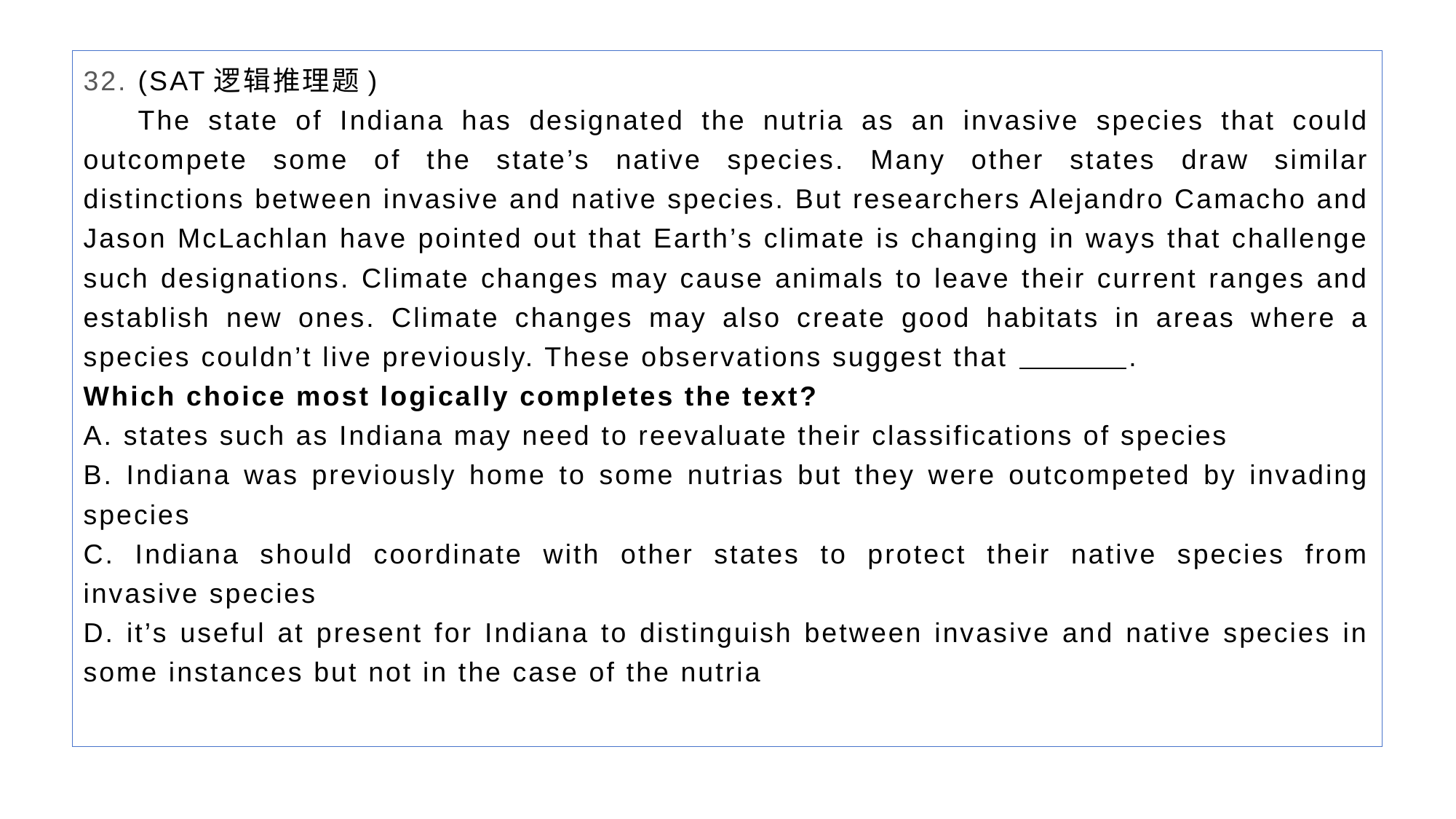

32. (SAT逻辑推理题)
The state of Indiana has designated the nutria as an invasive species that could outcompete some of the state’s native species. Many other states draw similar distinctions between invasive and native species. But researchers Alejandro Camacho and Jason McLachlan have pointed out that Earth’s climate is changing in ways that challenge such designations. Climate changes may cause animals to leave their current ranges and establish new ones. Climate changes may also create good habitats in areas where a species couldn’t live previously. These observations suggest that            .
Which choice most logically completes the text?
A. states such as Indiana may need to reevaluate their classifications of species
B. Indiana was previously home to some nutrias but they were outcompeted by invading species
C. Indiana should coordinate with other states to protect their native species from invasive species
D. it’s useful at present for Indiana to distinguish between invasive and native species in some instances but not in the case of the nutria